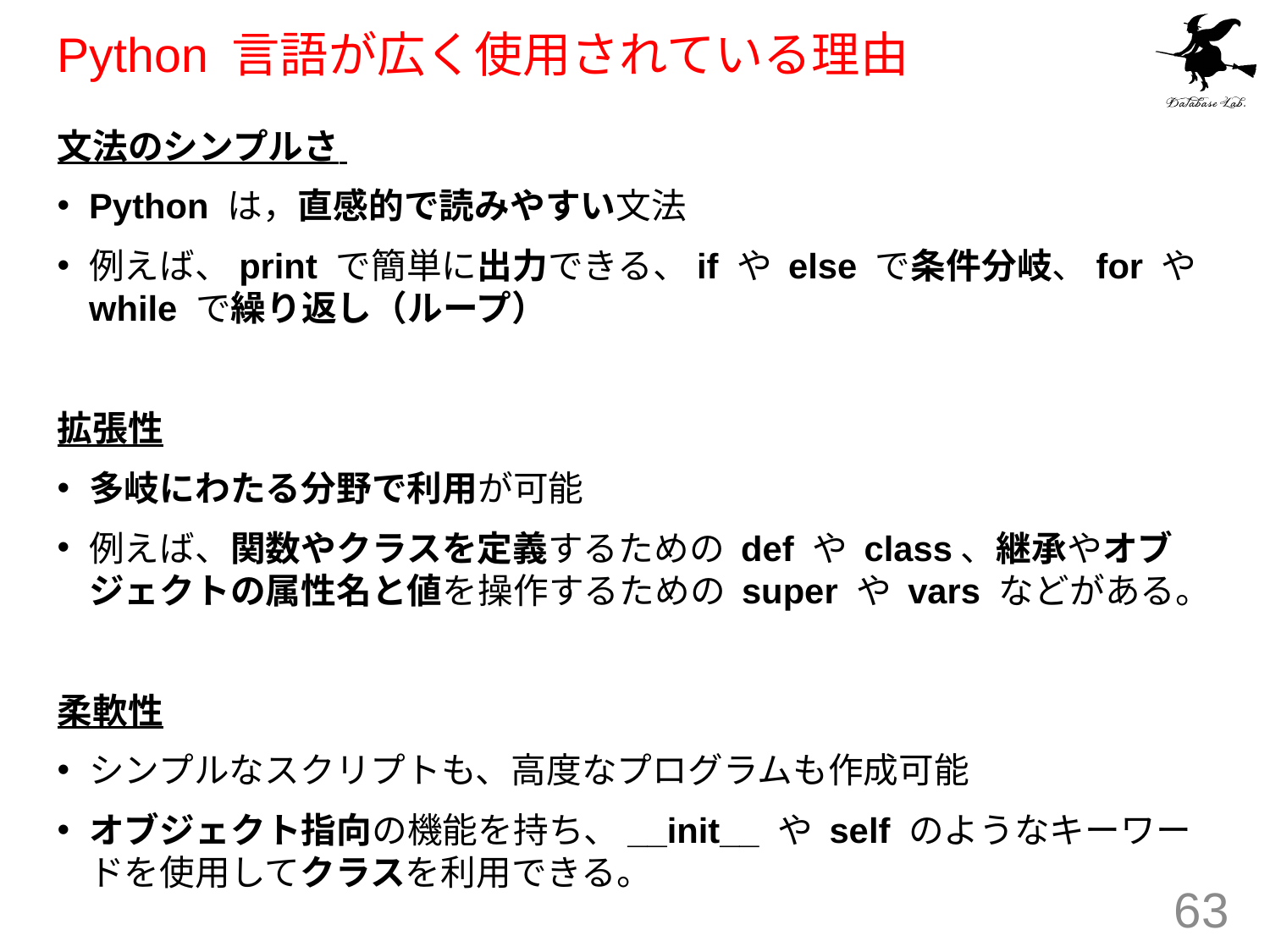

# Python 言語が広く使用されている理由
文法のシンプルさ
Python は，直感的で読みやすい文法
例えば、print で簡単に出力できる、if や else で条件分岐、for や while で繰り返し（ループ）

拡張性
多岐にわたる分野で利用が可能
例えば、関数やクラスを定義するための def や class、継承やオブジェクトの属性名と値を操作するための super や vars などがある。

柔軟性
シンプルなスクリプトも、高度なプログラムも作成可能
オブジェクト指向の機能を持ち、__init__ や self のようなキーワードを使用してクラスを利用できる。
63